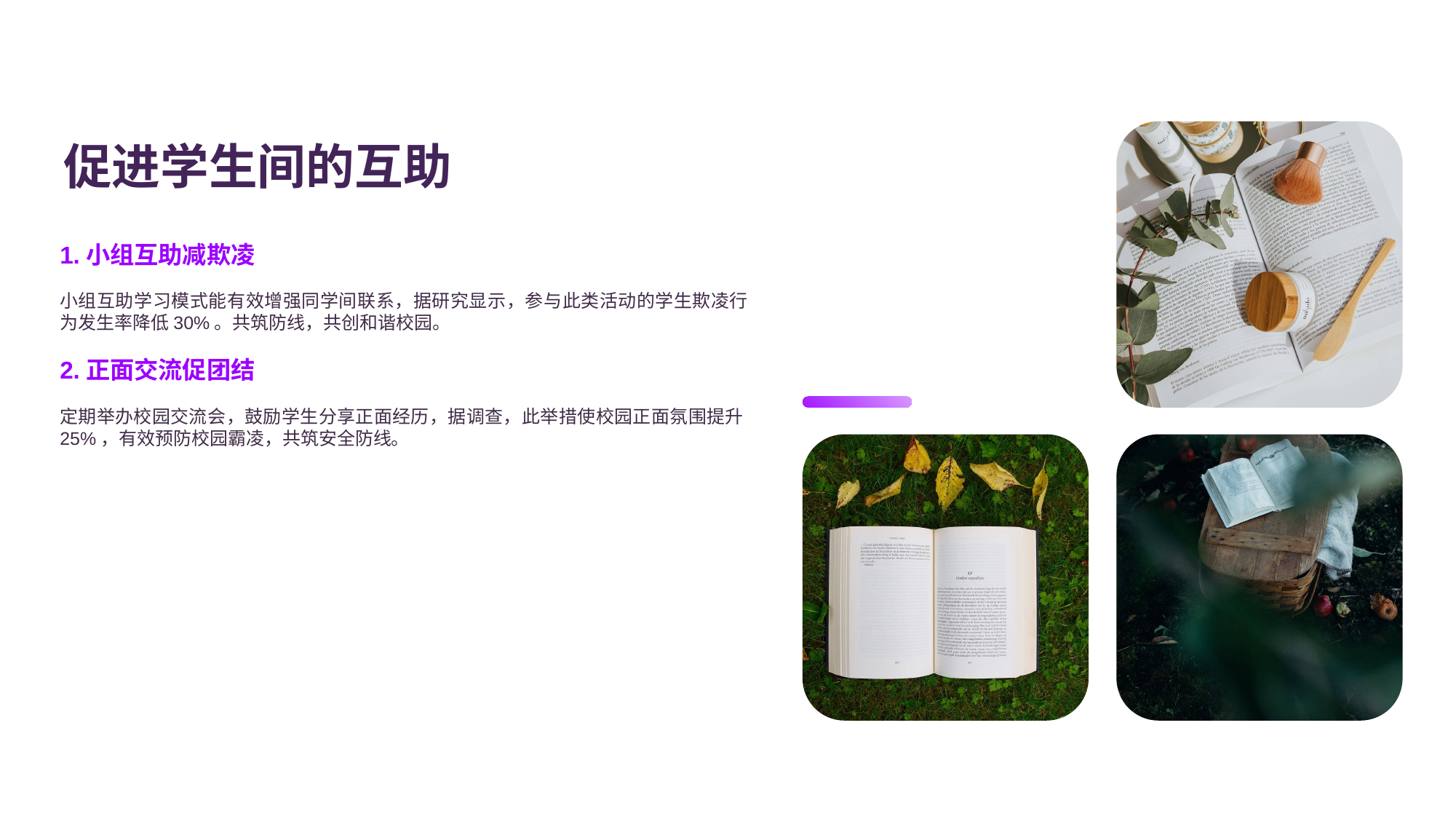

促进学生间的互助

1.小组互助减欺凌
小组互助学习模式能有效增强同学间联系，据研究显示，参与此类活动的学生欺凌行为发生率降低30%。共筑防线，共创和谐校园。
2.正面交流促团结
定期举办校园交流会，鼓励学生分享正面经历，据调查，此举措使校园正面氛围提升25%，有效预防校园霸凌，共筑安全防线。